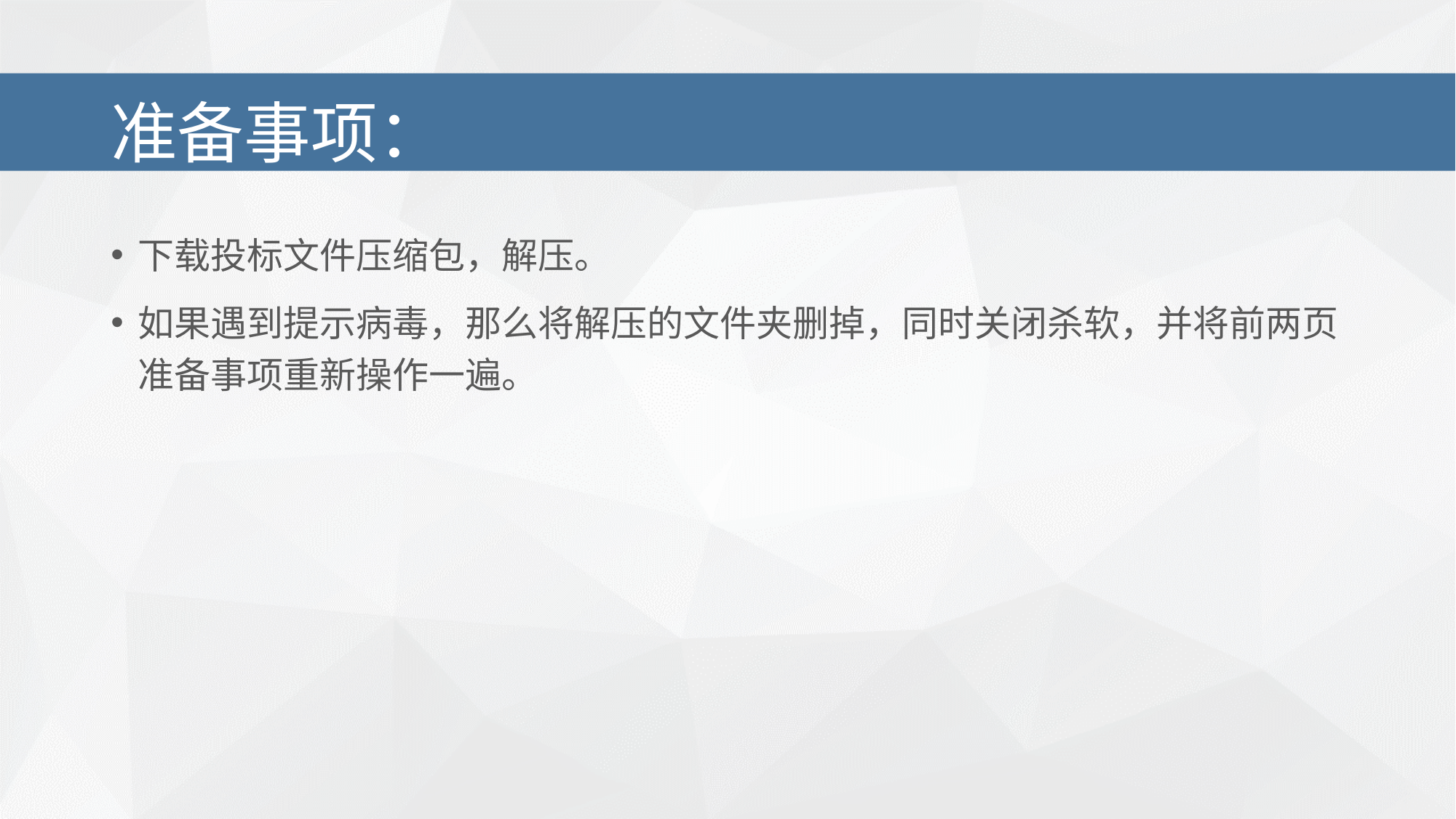

# 准备事项：
下载投标文件压缩包，解压。
如果遇到提示病毒，那么将解压的文件夹删掉，同时关闭杀软，并将前两页准备事项重新操作一遍。